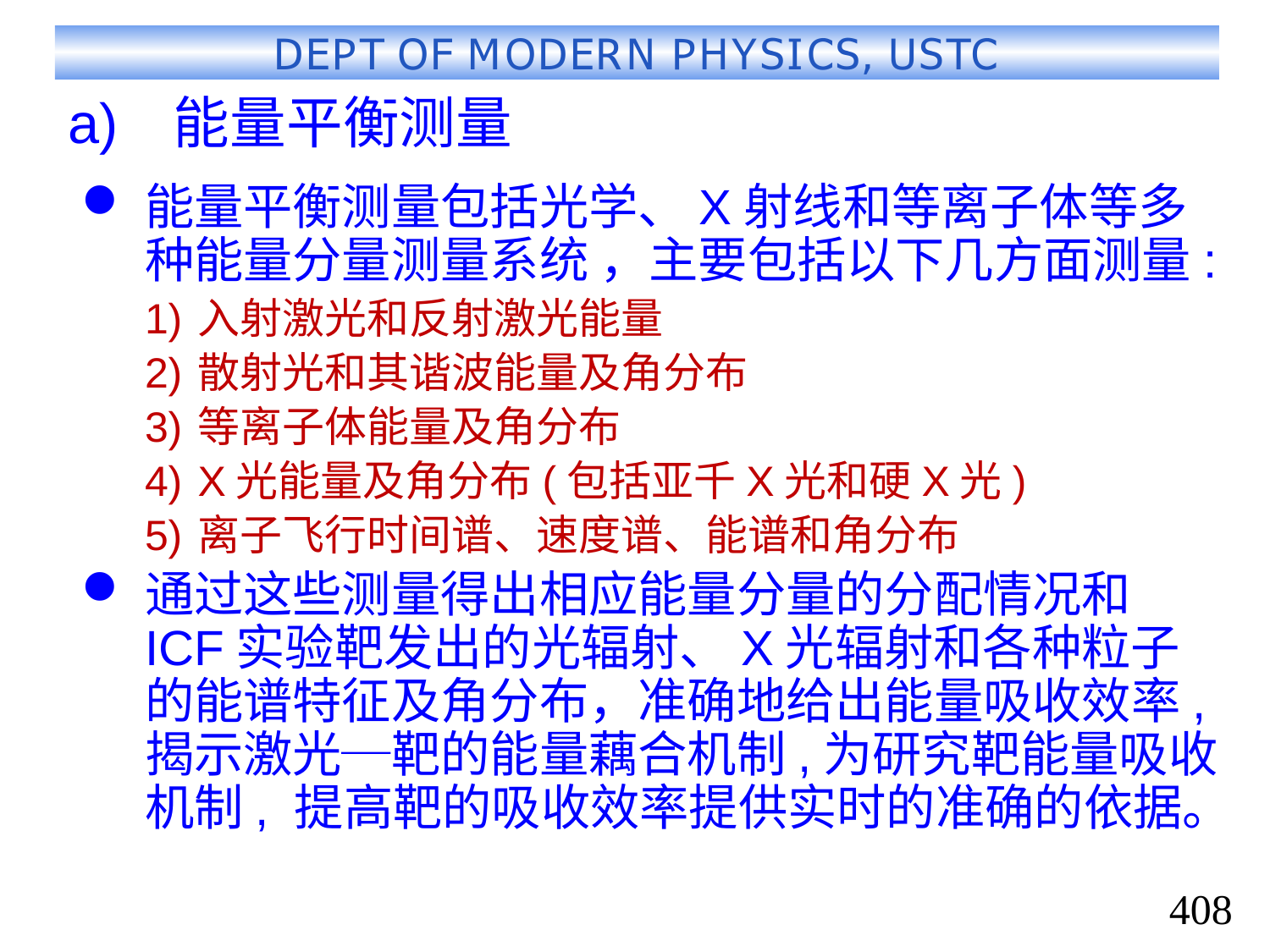

# 能量平衡测量
能量平衡测量包括光学、X射线和等离子体等多种能量分量测量系统 ，主要包括以下几方面测量:
入射激光和反射激光能量
散射光和其谐波能量及角分布
等离子体能量及角分布
X光能量及角分布(包括亚千X光和硬X光)
离子飞行时间谱、速度谱、能谱和角分布
通过这些测量得出相应能量分量的分配情况和ICF实验靶发出的光辐射、X光辐射和各种粒子的能谱特征及角分布，准确地给出能量吸收效率,揭示激光─靶的能量藕合机制,为研究靶能量吸收机制, 提高靶的吸收效率提供实时的准确的依据。